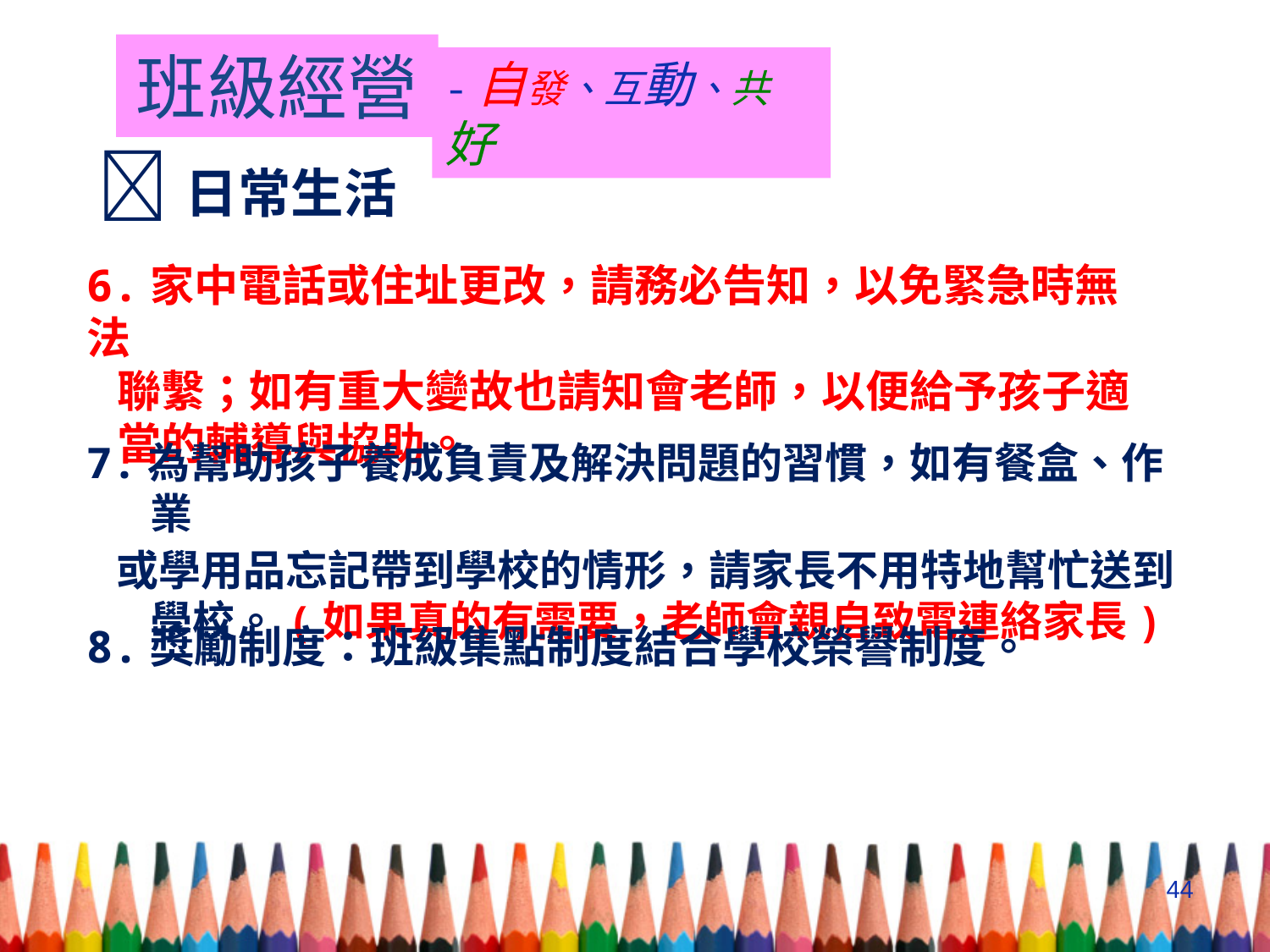

# 班級經營
-自發、互動、共好
♥日常生活
6.家中電話或住址更改，請務必告知，以免緊急時無法
  聯繫；如有重大變故也請知會老師，以便給予孩子適
  當的輔導與協助。
7.為幫助孩子養成負責及解決問題的習慣，如有餐盒、作業
  或學用品忘記帶到學校的情形，請家長不用特地幫忙送到學校。(如果真的有需要，老師會親自致電連絡家長)
8.獎勵制度：班級集點制度結合學校榮譽制度。
44